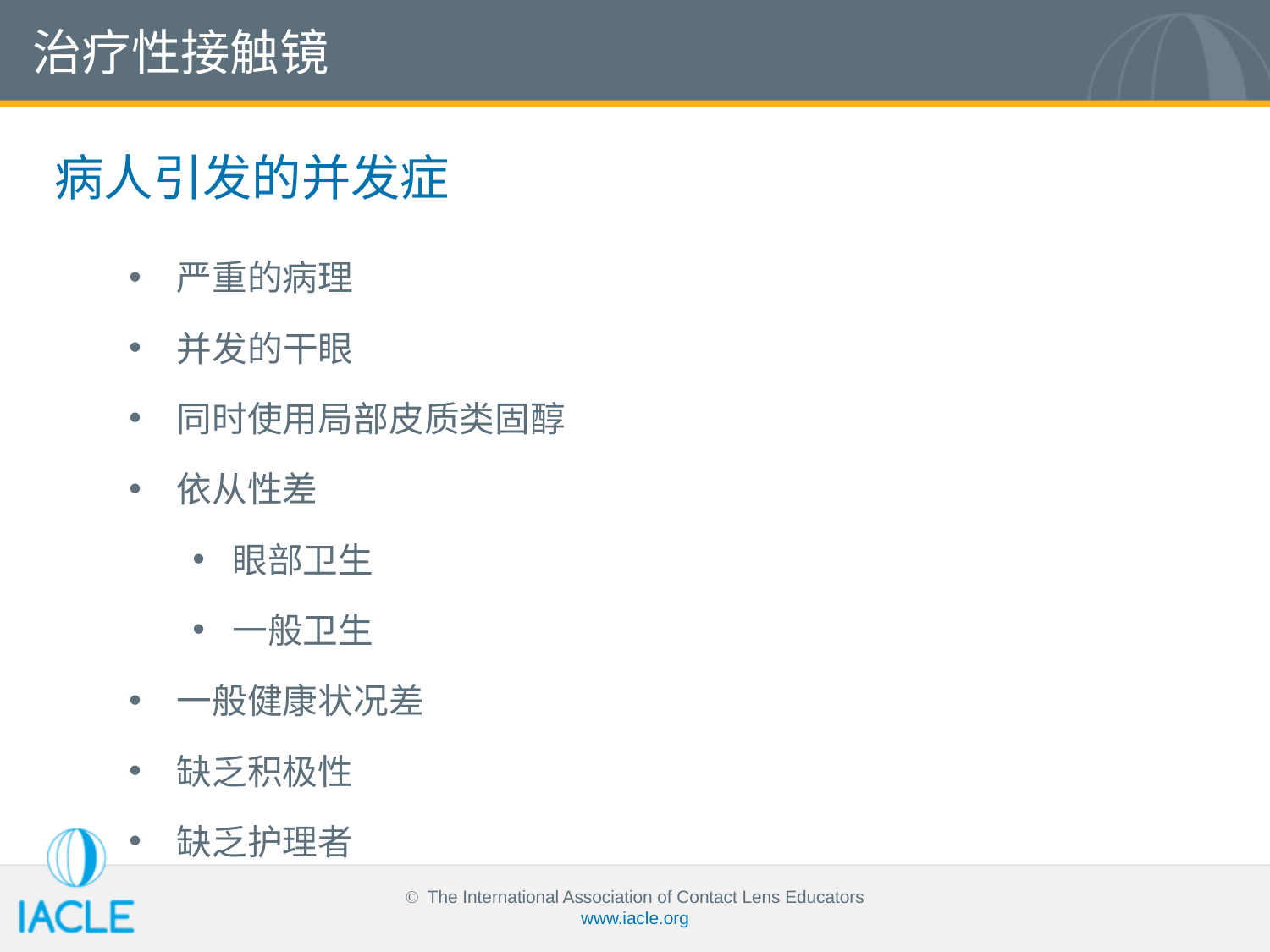

治疗性接触镜
病人引发的并发症
严重的病理
并发的干眼
同时使用局部皮质类固醇
依从性差
眼部卫生
一般卫生
一般健康状况差
缺乏积极性
缺乏护理者